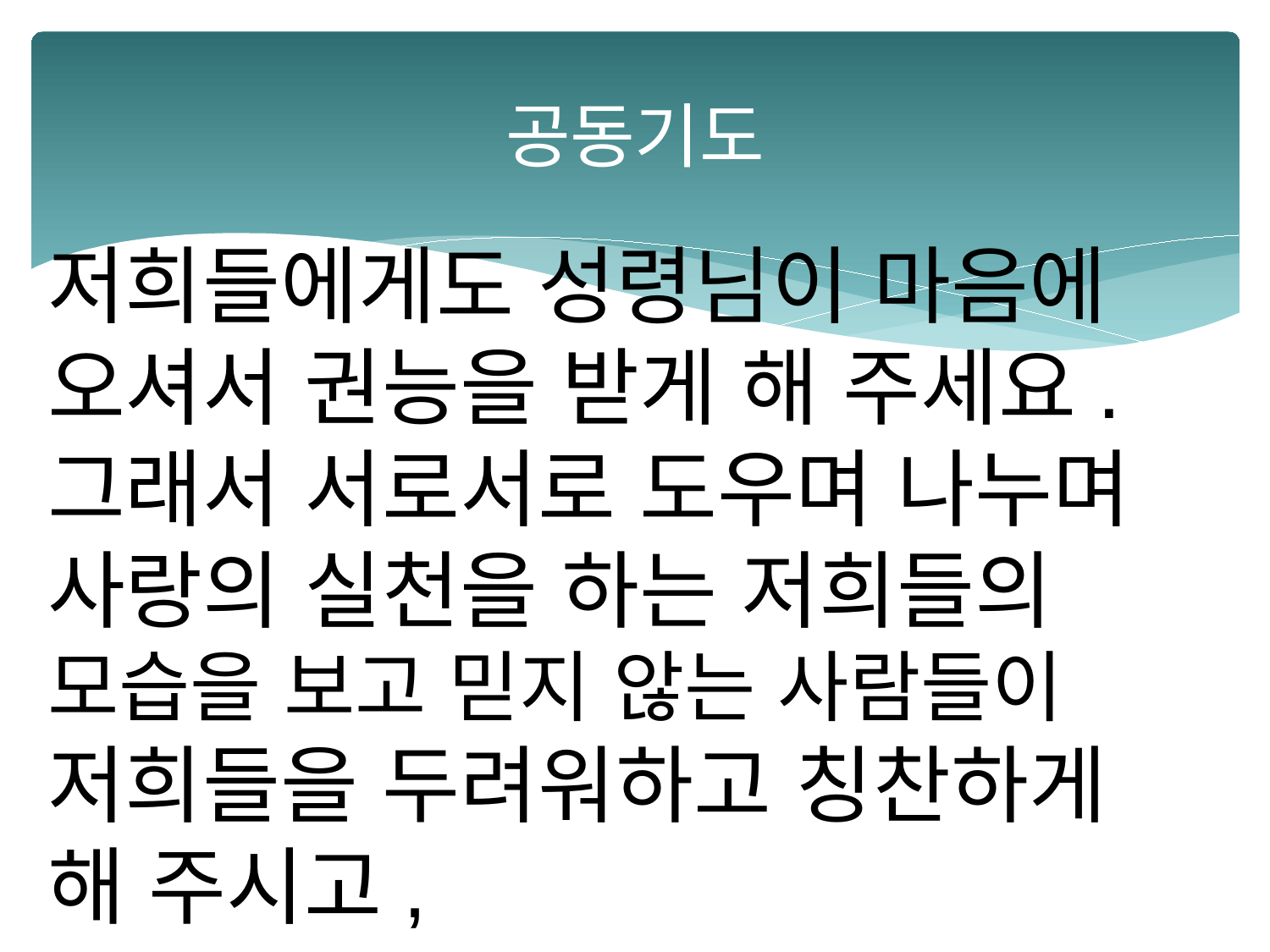

# 공동기도

저희들에게도 성령님이 마음에
오셔서 권능을 받게 해 주세요.
그래서 서로서로 도우며 나누며
사랑의 실천을 하는 저희들의
모습을 보고 믿지 않는 사람들이
저희들을 두려워하고 칭찬하게
해 주시고,